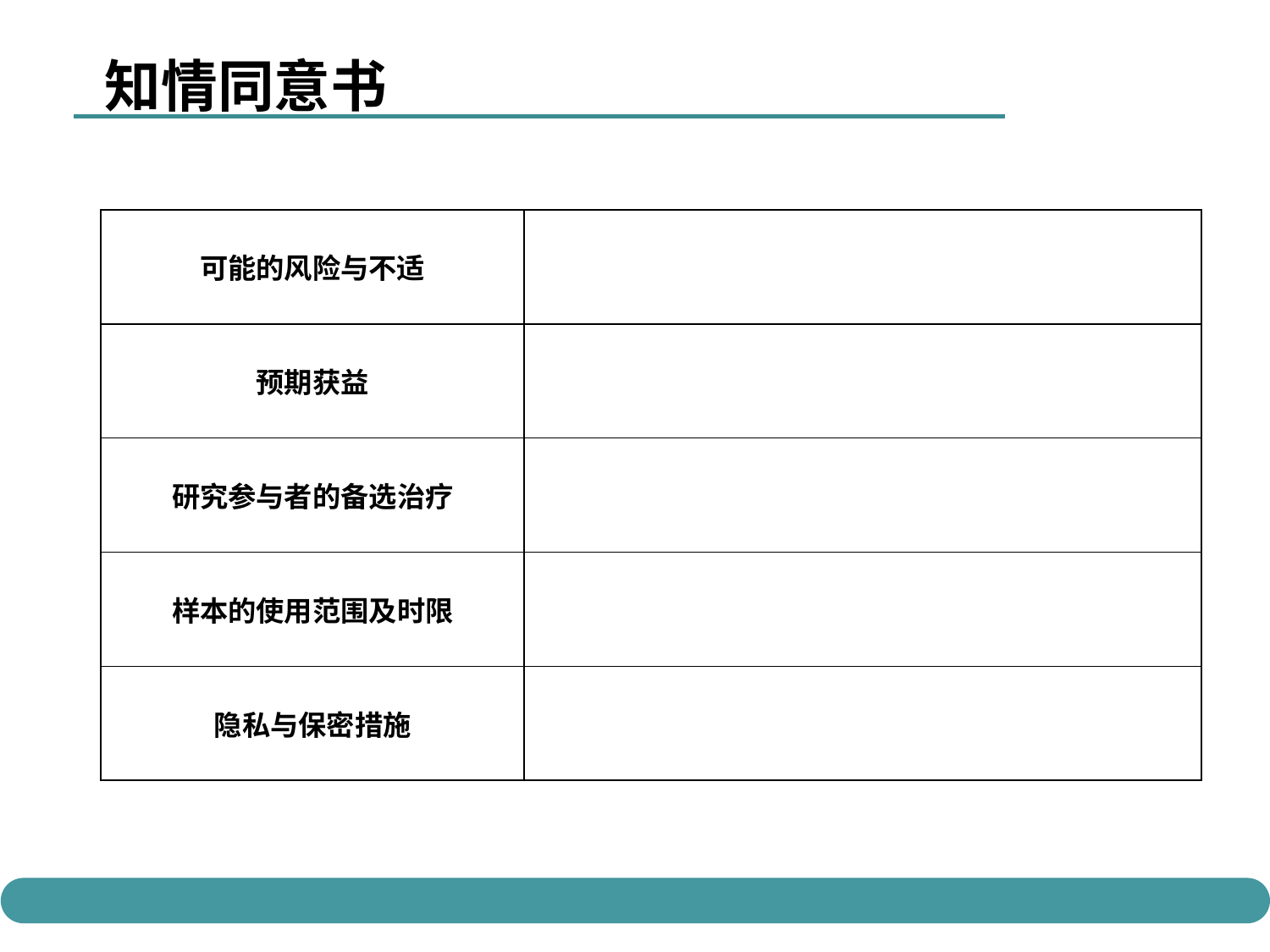

知情同意书
|  |  |
| --- | --- |
| 可能的风险与不适 |  |
| 预期获益 |  |
| 研究参与者的备选治疗 |  |
| 样本的使用范围及时限 |  |
| 隐私与保密措施 |  |

10